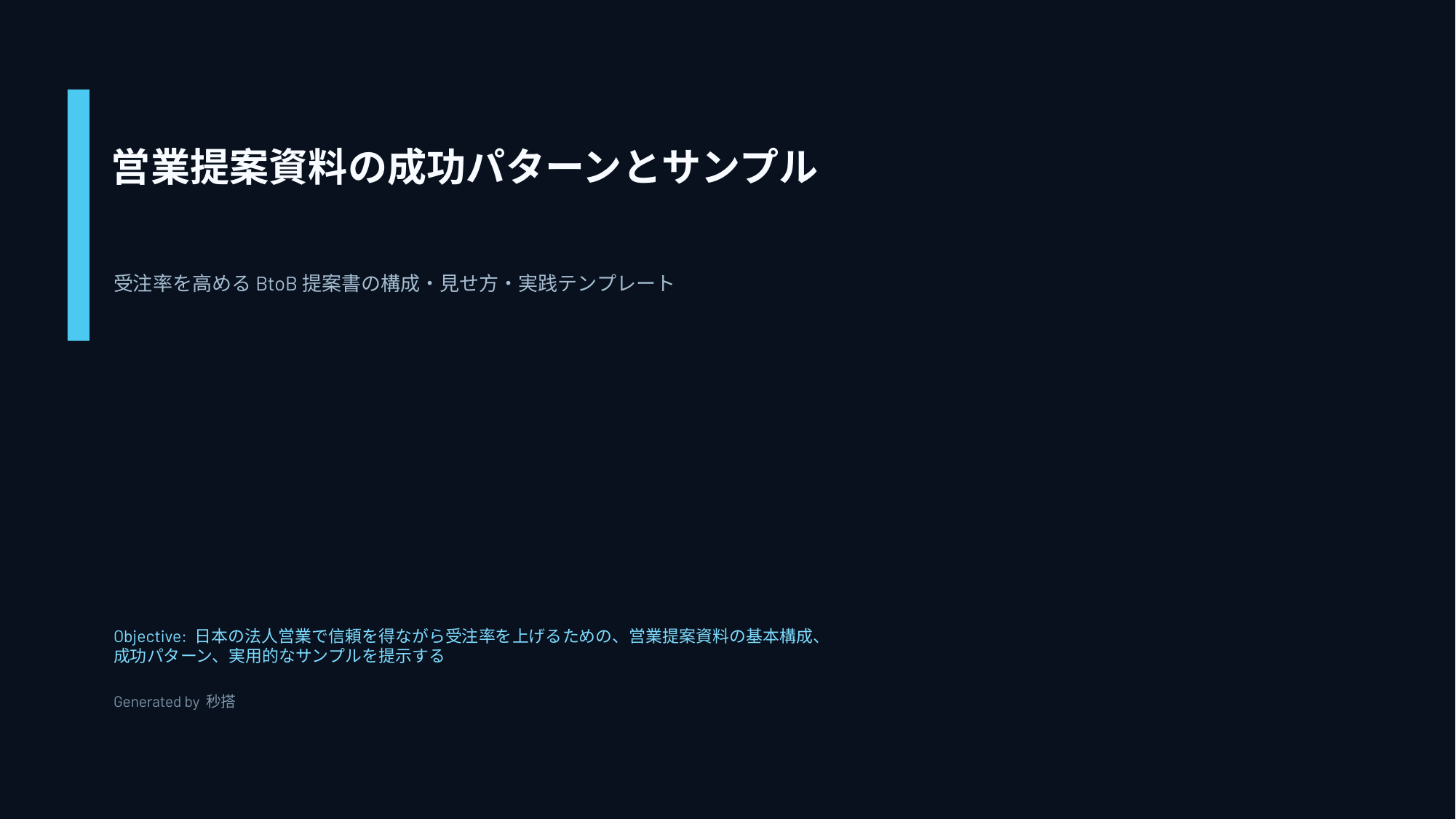

営業提案資料の成功パターンとサンプル
受注率を高めるBtoB提案書の構成・見せ方・実践テンプレート
Objective: 日本の法人営業で信頼を得ながら受注率を上げるための、営業提案資料の基本構成、成功パターン、実用的なサンプルを提示する
Generated by 秒搭